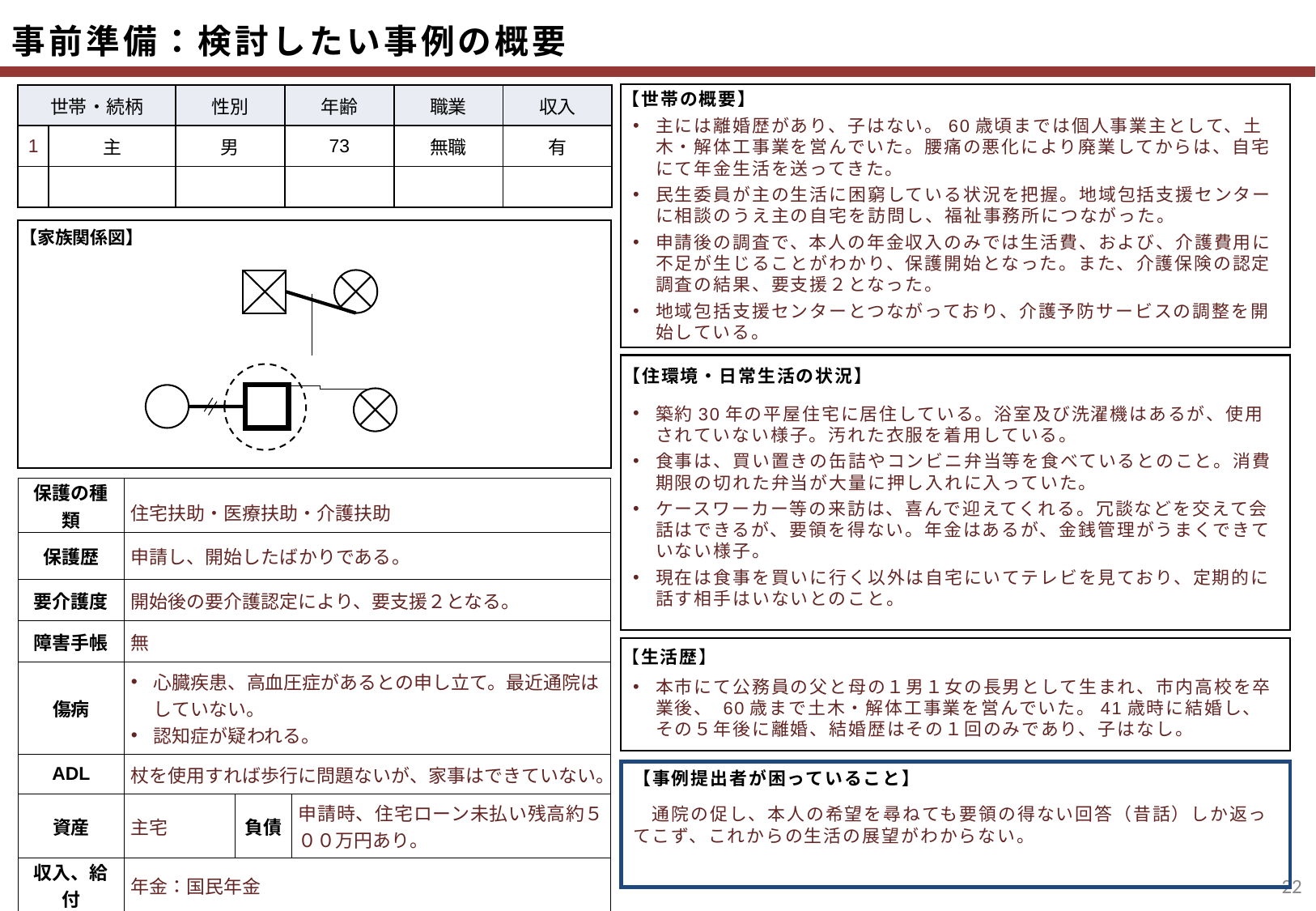

事前準備：検討したい事例の概要

主には離婚歴があり、子はない。60歳頃までは個人事業主として、土木・解体工事業を営んでいた。腰痛の悪化により廃業してからは、自宅にて年金生活を送ってきた。
民生委員が主の生活に困窮している状況を把握。地域包括支援センターに相談のうえ主の自宅を訪問し、福祉事務所につながった。
申請後の調査で、本人の年金収入のみでは生活費、および、介護費用に不足が生じることがわかり、保護開始となった。また、介護保険の認定調査の結果、要支援２となった。
地域包括支援センターとつながっており、介護予防サービスの調整を開始している。
| 世帯・続柄 |  | 性別 | 年齢 | 職業 | 収入 |
| --- | --- | --- | --- | --- | --- |
| 1 | 主 | 男 | 73 | 無職 | 有 |
|  |  |  |  |  |  |
【世帯の概要】

【家族関係図】

築約30年の平屋住宅に居住している。浴室及び洗濯機はあるが、使用されていない様子。汚れた衣服を着用している。
食事は、買い置きの缶詰やコンビニ弁当等を食べているとのこと。消費期限の切れた弁当が大量に押し入れに入っていた。
ケースワーカー等の来訪は、喜んで迎えてくれる。冗談などを交えて会話はできるが、要領を得ない。年金はあるが、金銭管理がうまくできていない様子。
現在は食事を買いに行く以外は自宅にいてテレビを見ており、定期的に話す相手はいないとのこと。
【住環境・日常生活の状況】
| 保護の種類 | 住宅扶助・医療扶助・介護扶助 |  |  |
| --- | --- | --- | --- |
| 保護歴 | 申請し、開始したばかりである。 |  |  |
| 要介護度 | 開始後の要介護認定により、要支援２となる。 |  |  |
| 障害手帳 | 無 |  |  |
| 傷病 | 心臓疾患、高血圧症があるとの申し立て。最近通院はしていない。 認知症が疑われる。 |  |  |
| ADL | 杖を使用すれば歩行に問題ないが、家事はできていない。 |  |  |
| 資産 | 主宅 | 負債 | 申請時、住宅ローン未払い残高約５００万円あり。 |
| 収入、給付 | 年金：国民年金 |  |  |

本市にて公務員の父と母の１男１女の長男として生まれ、市内高校を卒業後、 60歳まで土木・解体工事業を営んでいた。41歳時に結婚し、その５年後に離婚、結婚歴はその１回のみであり、子はなし。
【生活歴】
　通院の促し、本人の希望を尋ねても要領の得ない回答（昔話）しか返ってこず、これからの生活の展望がわからない。
【事例提出者が困っていること】
22